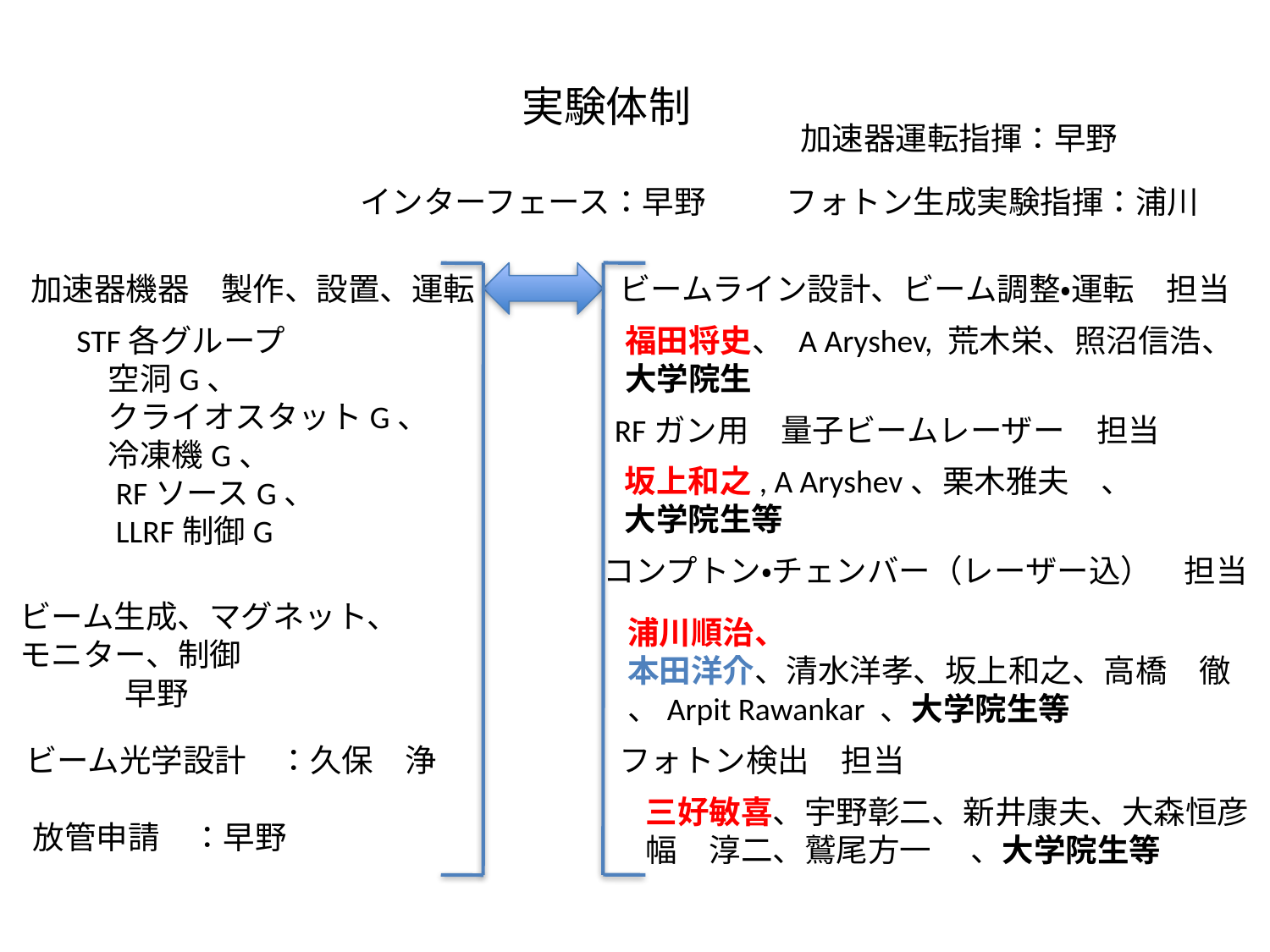

実験体制
加速器運転指揮：早野
インターフェース：早野
フォトン生成実験指揮：浦川
加速器機器　製作、設置、運転

ビームライン設計、ビーム調整・運転　担当
STF各グループ
　空洞G、
　クライオスタットG、
　冷凍機G、
　RFソースG、
　LLRF制御G
福田将史、 A Aryshev, 荒木栄、照沼信浩、
大学院生
RFガン用　量子ビームレーザー　担当
坂上和之, A Aryshev、栗木雅夫　、
大学院生等
コンプトン・チェンバー（レーザー込）　担当
ビーム生成、マグネット、
モニター、制御
浦川順治、
本田洋介、清水洋孝、坂上和之、高橋　徹
、Arpit Rawankar 、大学院生等
早野
ビーム光学設計　：久保　浄
フォトン検出　担当
三好敏喜、宇野彰二、新井康夫、大森恒彦
幅　淳二、鷲尾方一　 、大学院生等
放管申請　：早野